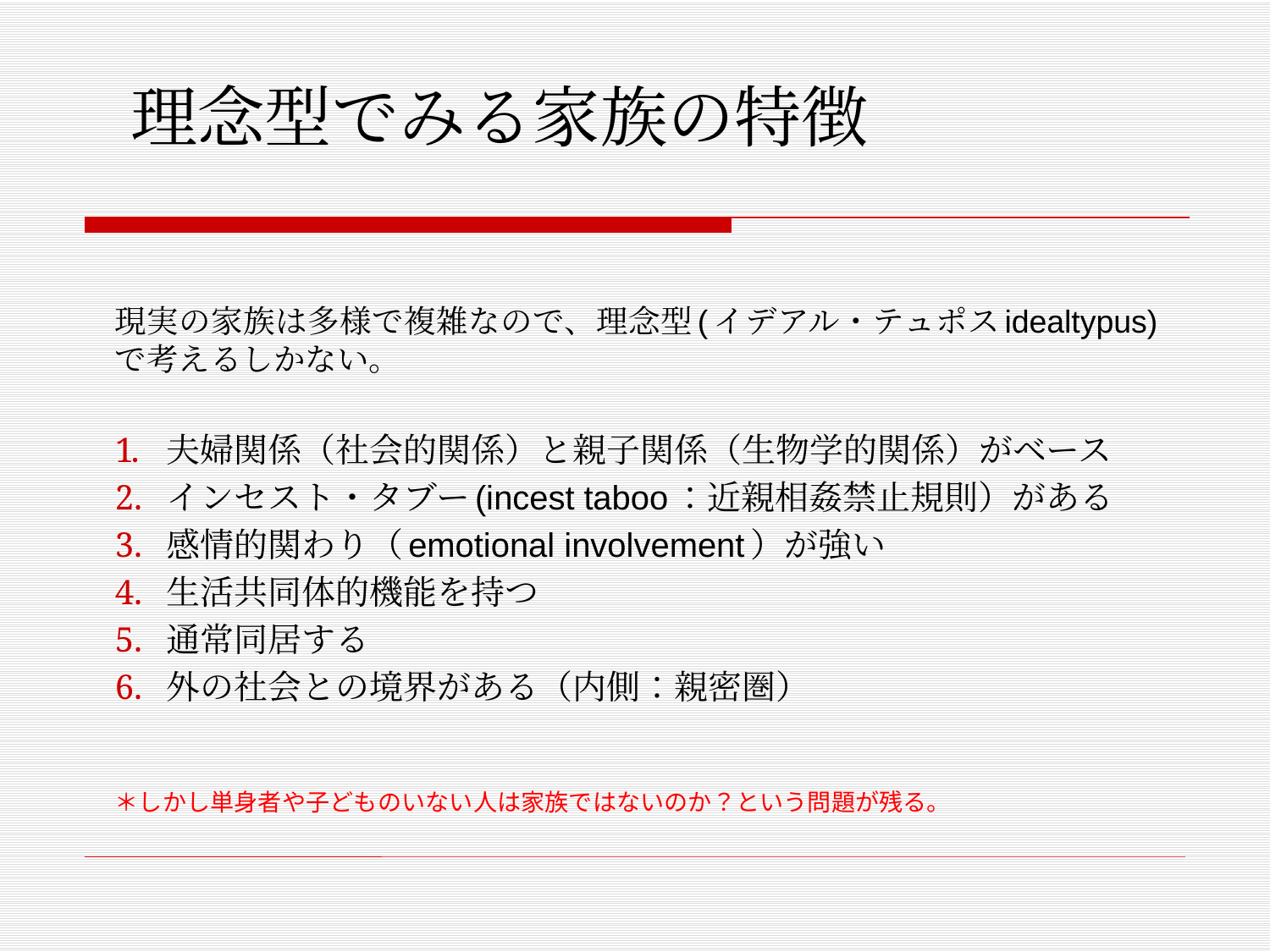

# 理念型でみる家族の特徴
現実の家族は多様で複雑なので、理念型(イデアル・テュポスidealtypus)で考えるしかない。

夫婦関係（社会的関係）と親子関係（生物学的関係）がベース
インセスト・タブー(incest taboo：近親相姦禁止規則）がある
感情的関わり（emotional involvement）が強い
生活共同体的機能を持つ
通常同居する
外の社会との境界がある（内側：親密圏）

＊しかし単身者や子どものいない人は家族ではないのか？という問題が残る。